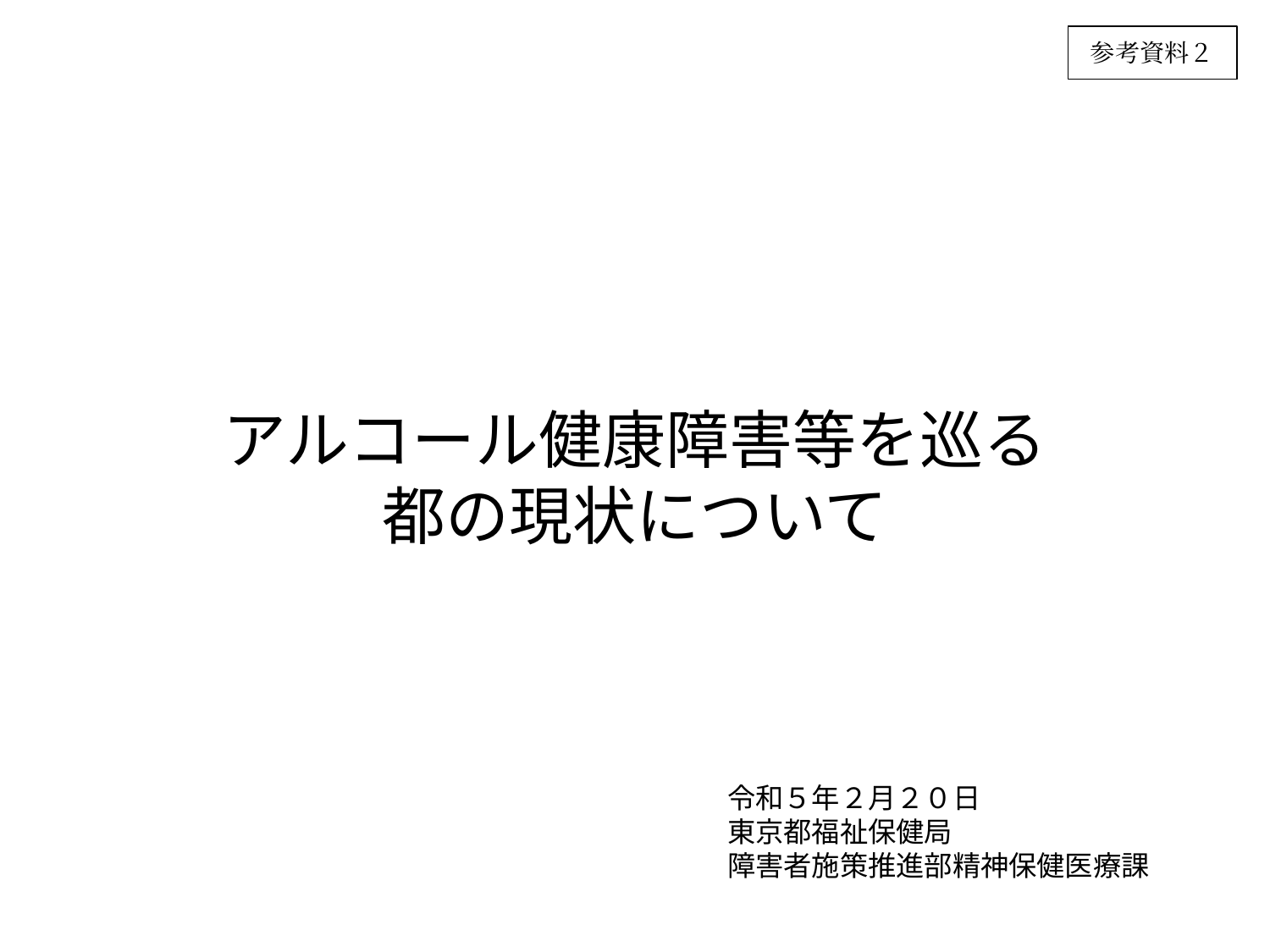

アルコール健康障害等を巡る
都の現状について
参考資料２
令和５年２月２０日
東京都福祉保健局
障害者施策推進部精神保健医療課